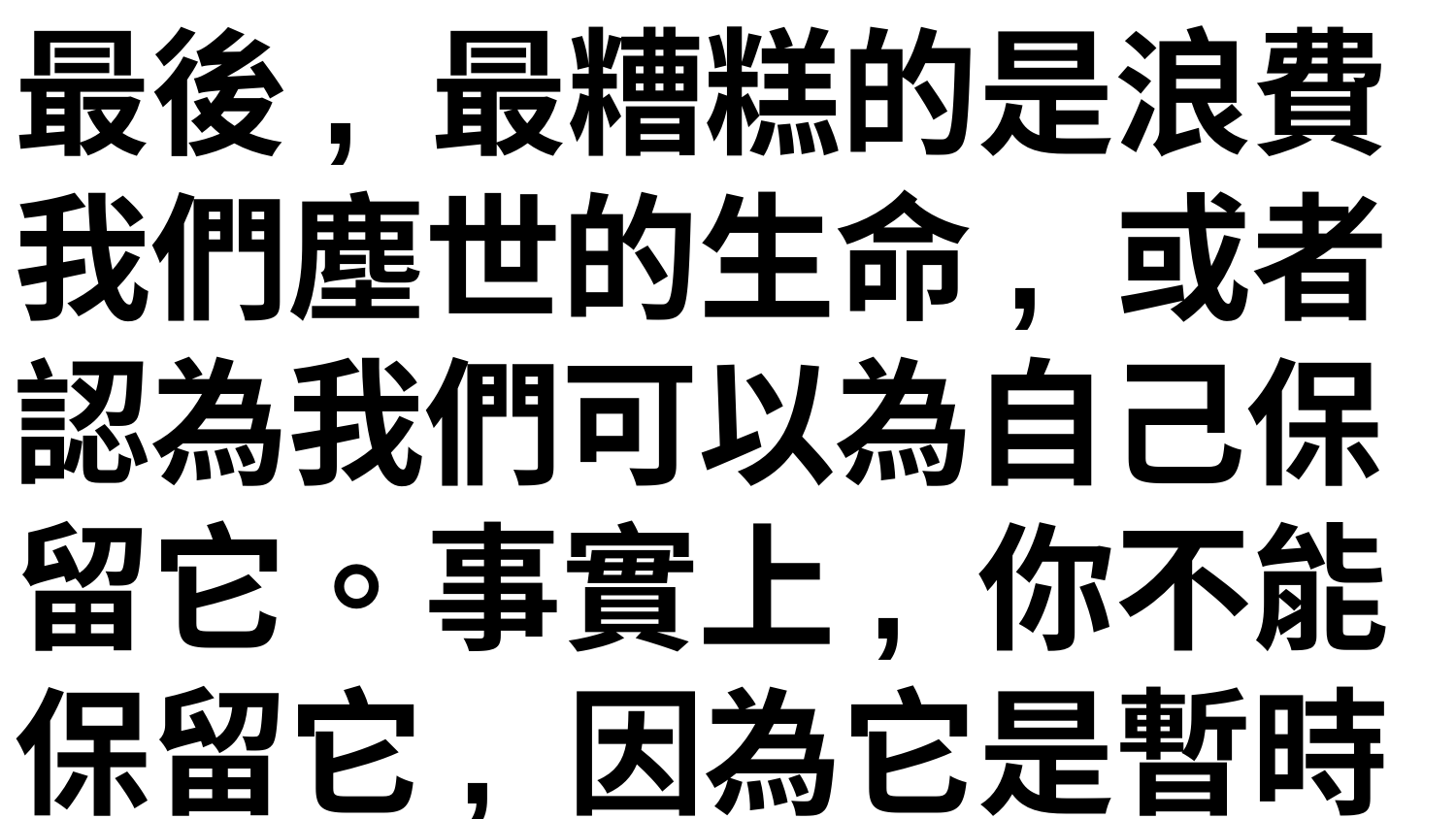

最後, 最糟糕的是浪費我們塵世的生命, 或者認為我們可以為自己保留它。事實上, 你不能保留它, 因為它是暫時的。